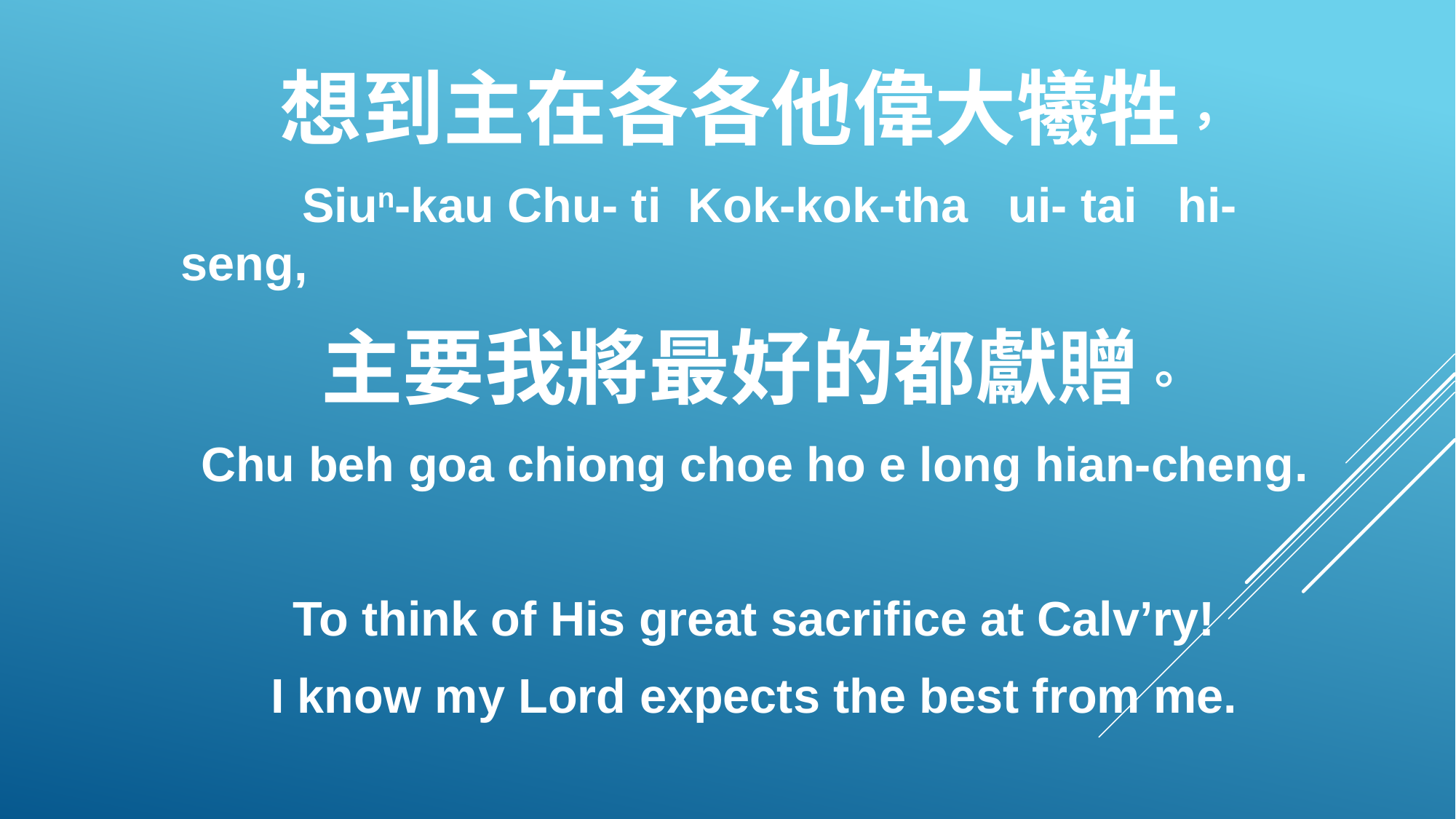

想到主在各各他偉大犧牲，
         Siun-kau Chu- ti  Kok-kok-tha   ui- tai   hi-seng,
主要我將最好的都獻贈。
Chu beh goa chiong choe ho e long hian-cheng.

To think of His great sacrifice at Calv’ry!
I know my Lord expects the best from me.